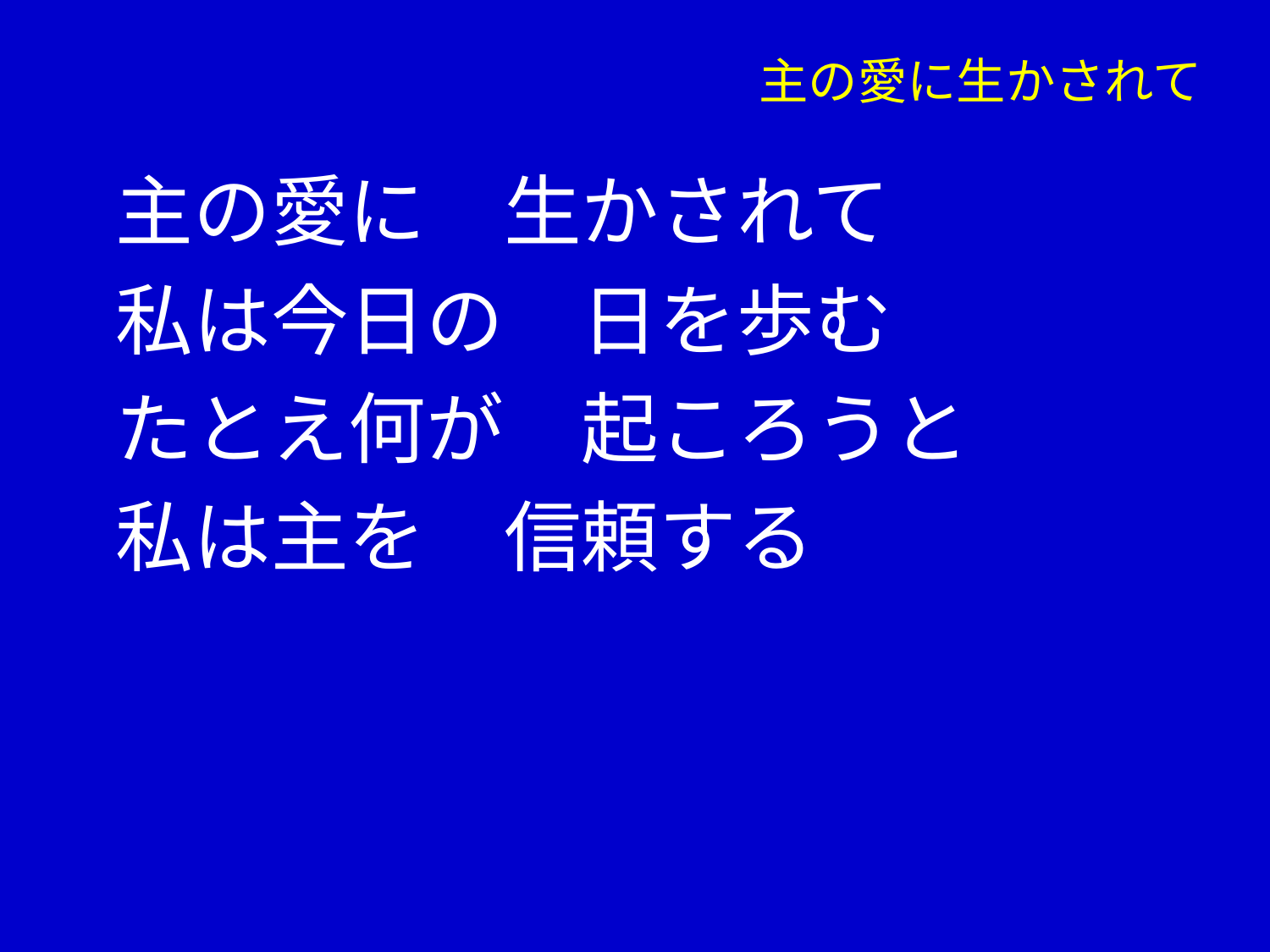

# 主の愛に生かされて
主の愛に　生かされて
私は今日の　日を歩む
たとえ何が　起ころうと
私は主を　信頼する